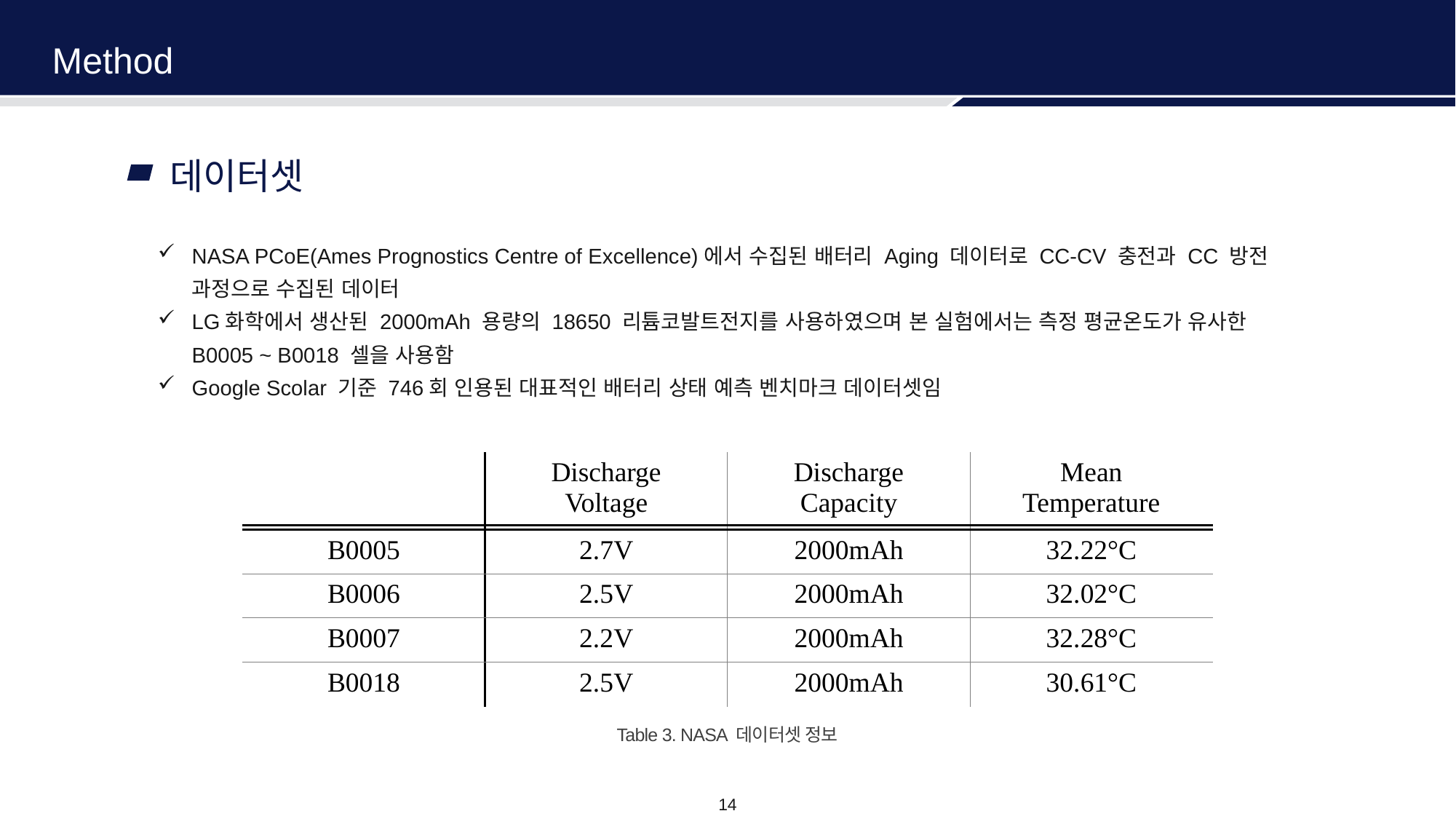

Method
데이터셋

NASA PCoE(Ames Prognostics Centre of Excellence)에서 수집된 배터리 Aging 데이터로 CC-CV 충전과 CC 방전 과정으로 수집된 데이터
LG화학에서 생산된 2000mAh 용량의 18650 리튬코발트전지를 사용하였으며 본 실험에서는 측정 평균온도가 유사한 B0005 ~ B0018 셀을 사용함
Google Scolar 기준 746회 인용된 대표적인 배터리 상태 예측 벤치마크 데이터셋임
|  | Discharge Voltage | Discharge Capacity | Mean Temperature |
| --- | --- | --- | --- |
| B0005 | 2.7V | 2000mAh | 32.22°C |
| B0006 | 2.5V | 2000mAh | 32.02°C |
| B0007 | 2.2V | 2000mAh | 32.28°C |
| B0018 | 2.5V | 2000mAh | 30.61°C |
Table 3. NASA 데이터셋 정보